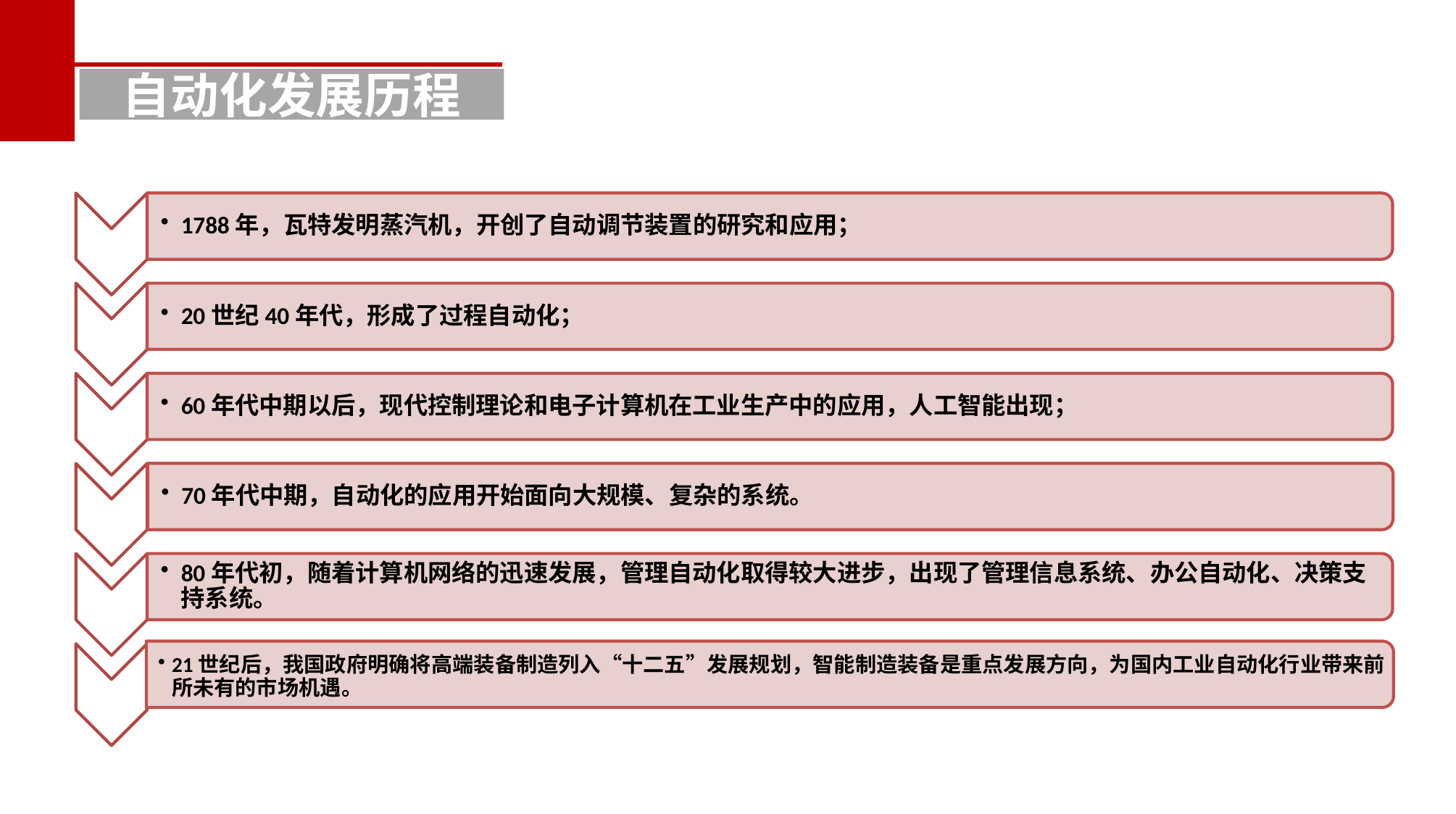

自动化发展历程

1788年，瓦特发明蒸汽机，开创了自动调节装置的研究和应用；

20世纪40年代，形成了过程自动化；

60年代中期以后，现代控制理论和电子计算机在工业生产中的应用，人工智能出现；

70年代中期，自动化的应用开始面向大规模、复杂的系统。

80年代初，随着计算机网络的迅速发展，管理自动化取得较大进步，出现了管理信息系统、办公自动化、决策支持系统。

21世纪后，我国政府明确将高端装备制造列入“十二五”发展规划，智能制造装备是重点发展方向，为国内工业自动化行业带来前所未有的市场机遇。